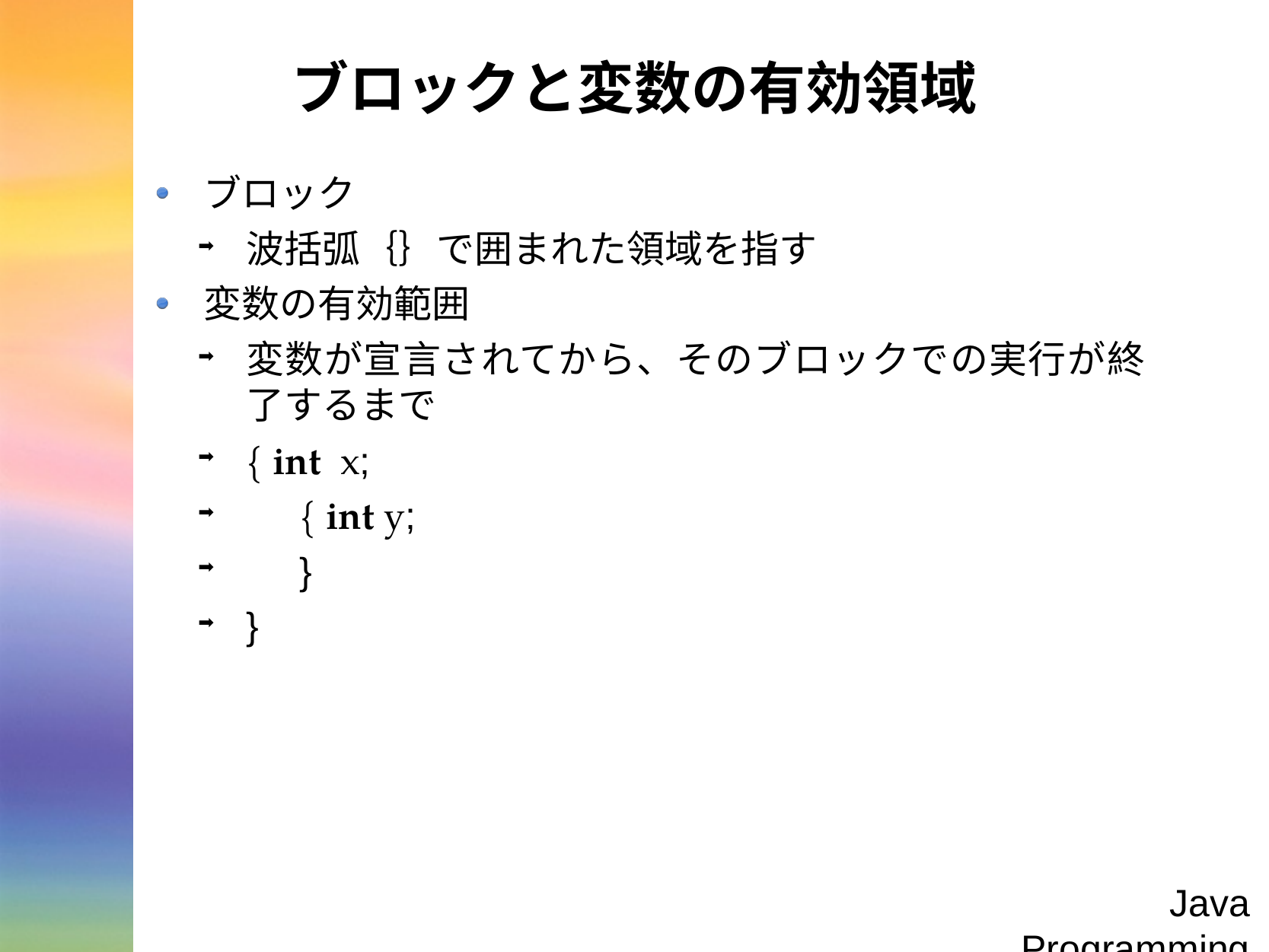

# ブロックと変数の有効領域
ブロック
波括弧｛｝で囲まれた領域を指す
変数の有効範囲
変数が宣言されてから、そのブロックでの実行が終了するまで
{ int  x;
     { int y;
     }
}